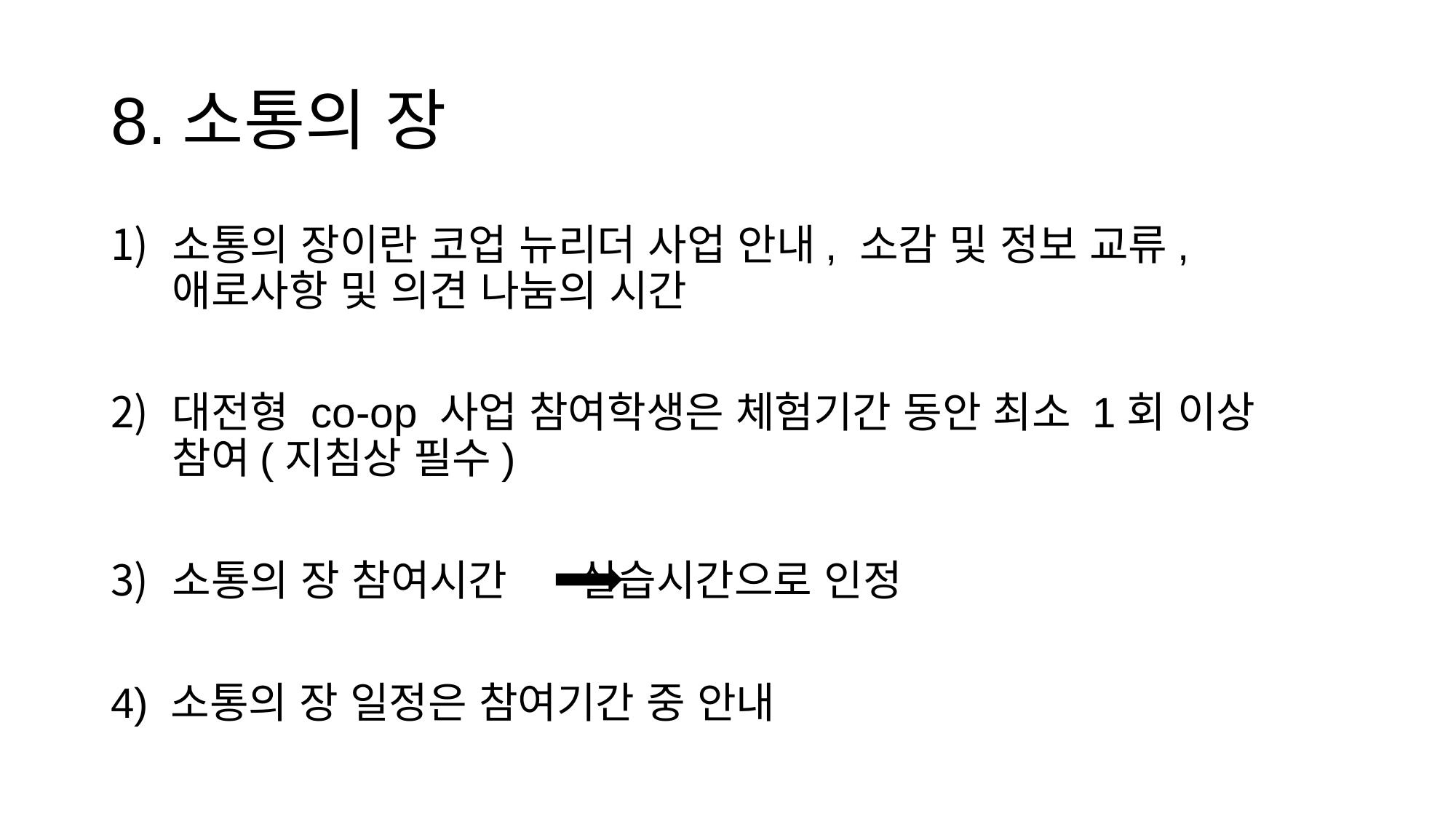

# 8.소통의 장
소통의 장이란 코업 뉴리더 사업 안내, 소감 및 정보 교류, 애로사항 및 의견 나눔의 시간

대전형 co-op 사업 참여학생은 체험기간 동안 최소 1회 이상 참여(지침상 필수)

소통의 장 참여시간      실습시간으로 인정

4) 소통의 장 일정은 참여기간 중 안내